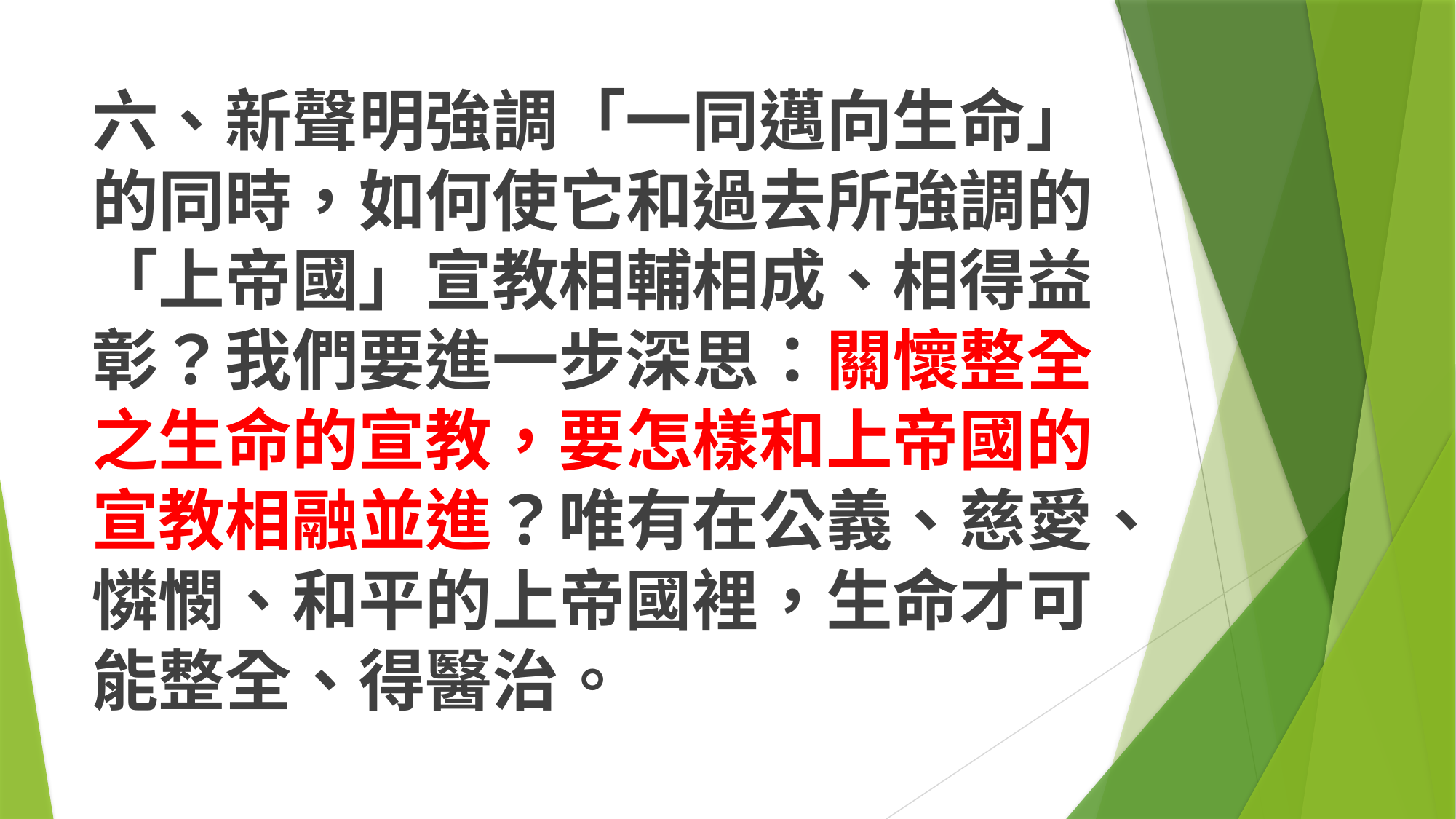

#
六、新聲明強調「一同邁向生命」的同時，如何使它和過去所強調的「上帝國」宣教相輔相成、相得益彰？我們要進一步深思：關懷整全之生命的宣教，要怎樣和上帝國的宣教相融並進？唯有在公義、慈愛、憐憫、和平的上帝國裡，生命才可能整全、得醫治。